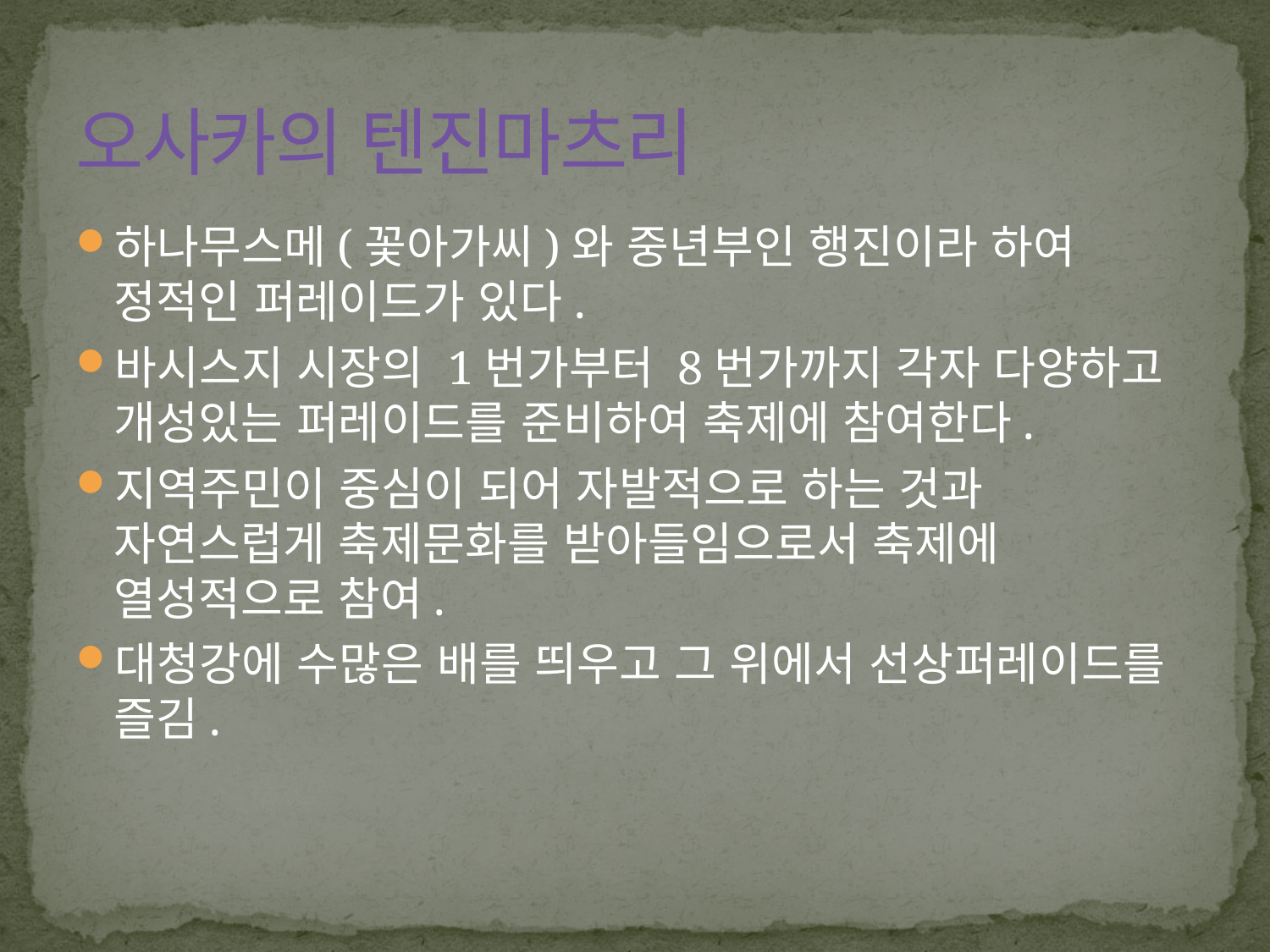

# 오사카의 텐진마츠리
하나무스메(꽃아가씨)와 중년부인 행진이라 하여 정적인 퍼레이드가 있다.
바시스지 시장의 1번가부터 8번가까지 각자 다양하고 개성있는 퍼레이드를 준비하여 축제에 참여한다.
지역주민이 중심이 되어 자발적으로 하는 것과 자연스럽게 축제문화를 받아들임으로서 축제에 열성적으로 참여.
대청강에 수많은 배를 띄우고 그 위에서 선상퍼레이드를 즐김.